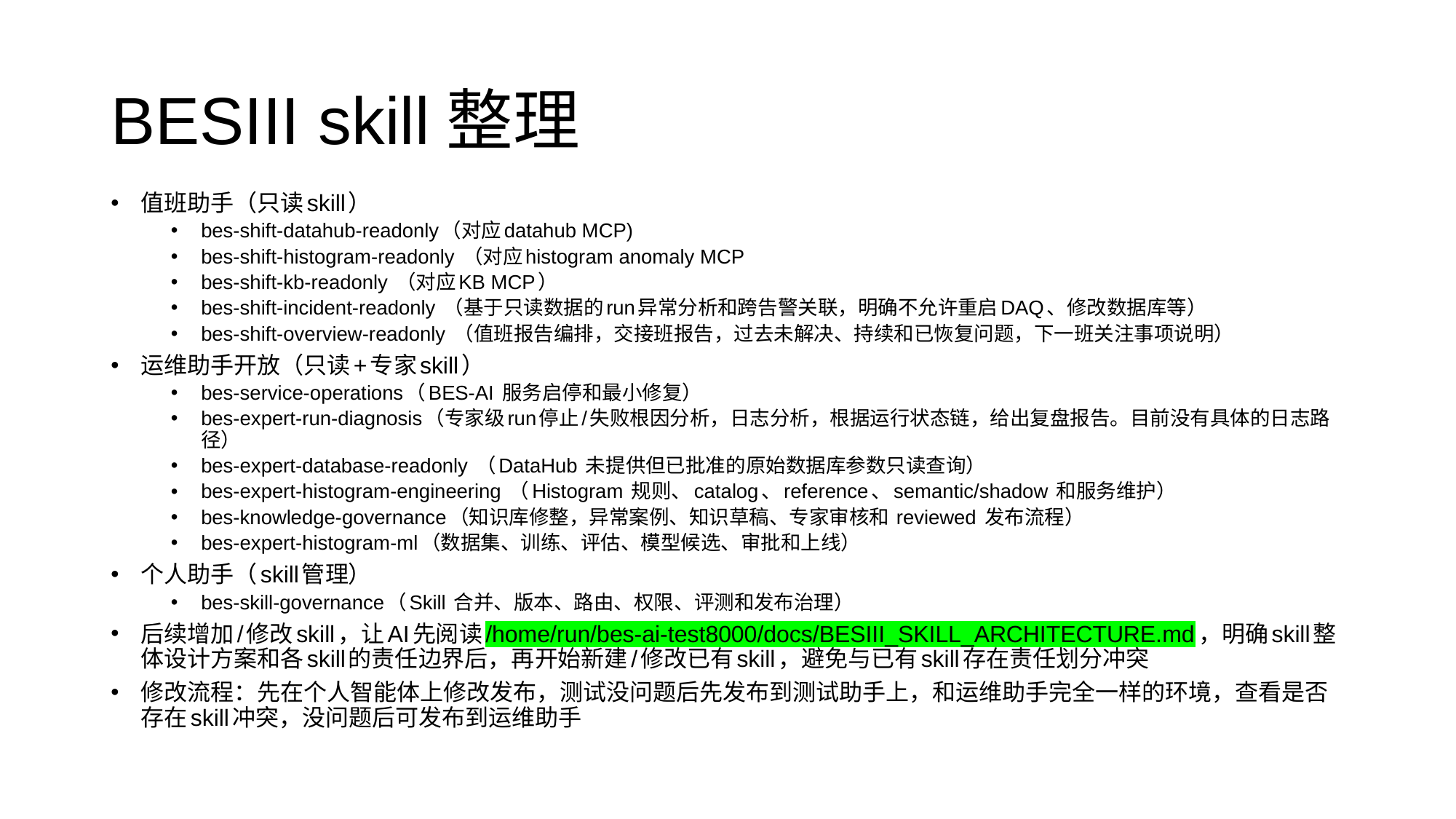

# BESIII skill整理
值班助手（只读skill）
bes-shift-datahub-readonly（对应datahub MCP)
bes-shift-histogram-readonly （对应histogram anomaly MCP
bes-shift-kb-readonly （对应KB MCP）
bes-shift-incident-readonly （基于只读数据的run异常分析和跨告警关联，明确不允许重启DAQ、修改数据库等）
bes-shift-overview-readonly （值班报告编排，交接班报告，过去未解决、持续和已恢复问题，下一班关注事项说明）
运维助手开放（只读+专家skill）
bes-service-operations（BES-AI 服务启停和最小修复）
bes-expert-run-diagnosis（专家级run停止/失败根因分析，日志分析，根据运行状态链，给出复盘报告。目前没有具体的日志路径）
bes-expert-database-readonly （DataHub 未提供但已批准的原始数据库参数只读查询）
bes-expert-histogram-engineering （Histogram 规则、catalog、reference、semantic/shadow 和服务维护）
bes-knowledge-governance（知识库修整，异常案例、知识草稿、专家审核和 reviewed 发布流程）
bes-expert-histogram-ml（数据集、训练、评估、模型候选、审批和上线）
个人助手（skill管理）
bes-skill-governance（Skill 合并、版本、路由、权限、评测和发布治理）
后续增加/修改skill，让AI先阅读/home/run/bes-ai-test8000/docs/BESIII_SKILL_ARCHITECTURE.md，明确skill整体设计方案和各skill的责任边界后，再开始新建/修改已有skill，避免与已有skill存在责任划分冲突
修改流程：先在个人智能体上修改发布，测试没问题后先发布到测试助手上，和运维助手完全一样的环境，查看是否存在skill冲突，没问题后可发布到运维助手